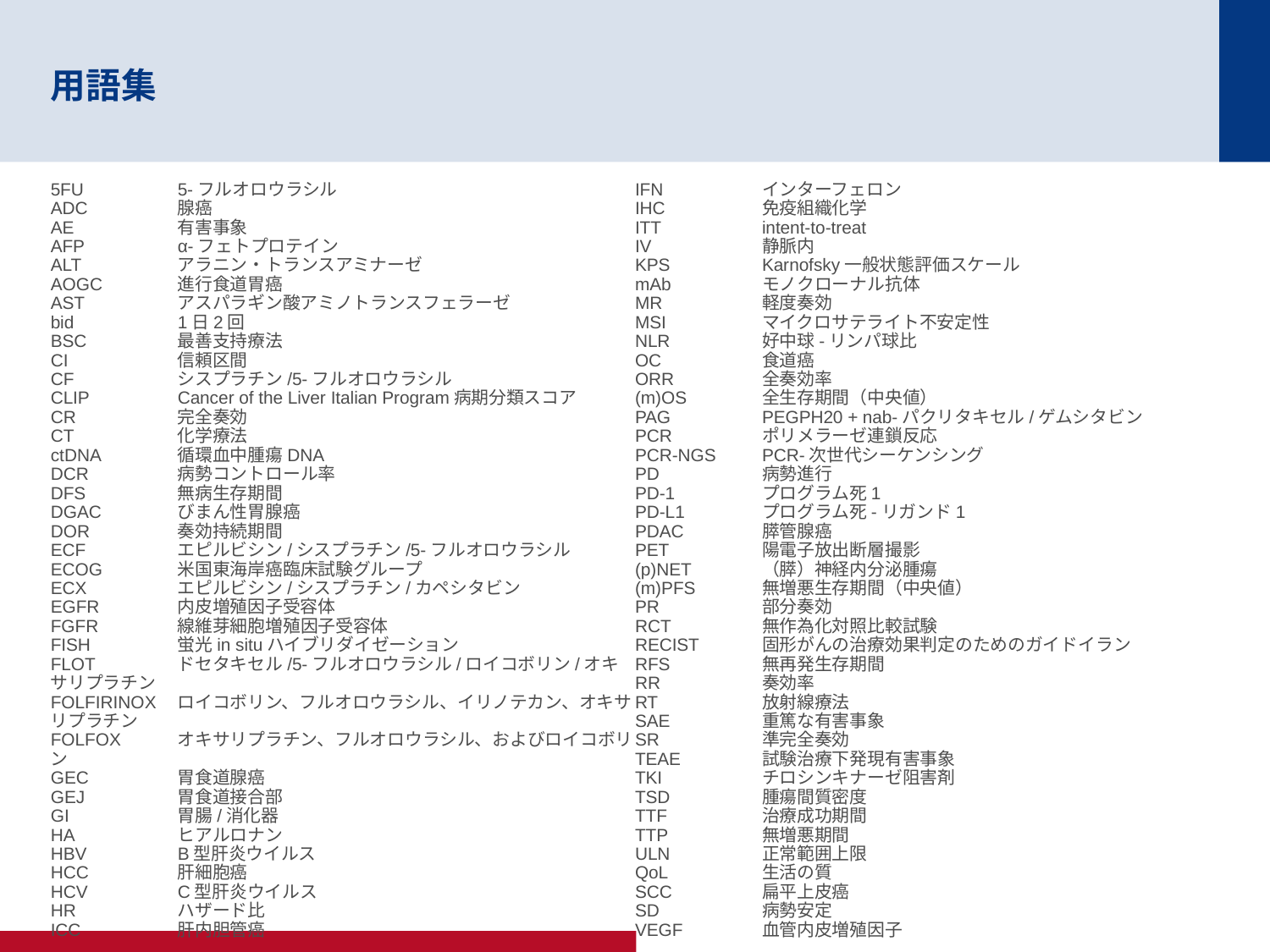

# 用語集
5FU	5-フルオロウラシル
ADC	腺癌
AE	有害事象
AFP	α-フェトプロテイン
ALT	アラニン・トランスアミナーゼ
AOGC	進行食道胃癌
AST	アスパラギン酸アミノトランスフェラーゼ
bid	1日2回
BSC	最善支持療法
CI	信頼区間
CF	シスプラチン/5-フルオロウラシル
CLIP	Cancer of the Liver Italian Program病期分類スコア
CR	完全奏効
CT	化学療法
ctDNA	循環血中腫瘍DNA
DCR	病勢コントロール率
DFS	無病生存期間
DGAC	びまん性胃腺癌
DOR	奏効持続期間
ECF	エピルビシン/シスプラチン/5-フルオロウラシル
ECOG	米国東海岸癌臨床試験グループ
ECX	エピルビシン/シスプラチン/カペシタビン
EGFR	内皮増殖因子受容体
FGFR	線維芽細胞増殖因子受容体
FISH	蛍光in situハイブリダイゼーション
FLOT	ドセタキセル/5-フルオロウラシル/ロイコボリン/オキサリプラチン
FOLFIRINOX	ロイコボリン、フルオロウラシル、イリノテカン、オキサリプラチン
FOLFOX	オキサリプラチン、フルオロウラシル、およびロイコボリン
GEC	胃食道腺癌
GEJ	胃食道接合部
GI	胃腸/消化器
HA	ヒアルロナン
HBV	B型肝炎ウイルス
HCC	肝細胞癌
HCV	C型肝炎ウイルス
HR	ハザード比
ICC	肝内胆管癌
IFN	インターフェロン
IHC	免疫組織化学
ITT	intent-to-treat
IV	静脈内
KPS	Karnofsky一般状態評価スケール
mAb	モノクローナル抗体
MR	軽度奏効
MSI	マイクロサテライト不安定性
NLR 	好中球-リンパ球比
OC	食道癌
ORR	全奏効率
(m)OS	全生存期間（中央値）
PAG	PEGPH20 + nab-パクリタキセル/ゲムシタビン
PCR	ポリメラーゼ連鎖反応
PCR-NGS	PCR-次世代シーケンシング
PD	病勢進行
PD-1	プログラム死1
PD-L1	プログラム死-リガンド1
PDAC	膵管腺癌
PET	陽電子放出断層撮影
(p)NET	（膵）神経内分泌腫瘍
(m)PFS	無増悪生存期間（中央値）
PR	部分奏効
RCT	無作為化対照比較試験
RECIST	固形がんの治療効果判定のためのガイドイラン
RFS	無再発生存期間
RR	奏効率
RT	放射線療法
SAE	重篤な有害事象
SR	準完全奏効
TEAE	試験治療下発現有害事象
TKI	チロシンキナーゼ阻害剤
TSD	腫瘍間質密度
TTF	治療成功期間
TTP	無増悪期間
ULN	正常範囲上限
QoL	生活の質
SCC	扁平上皮癌
SD	病勢安定
VEGF	血管内皮増殖因子